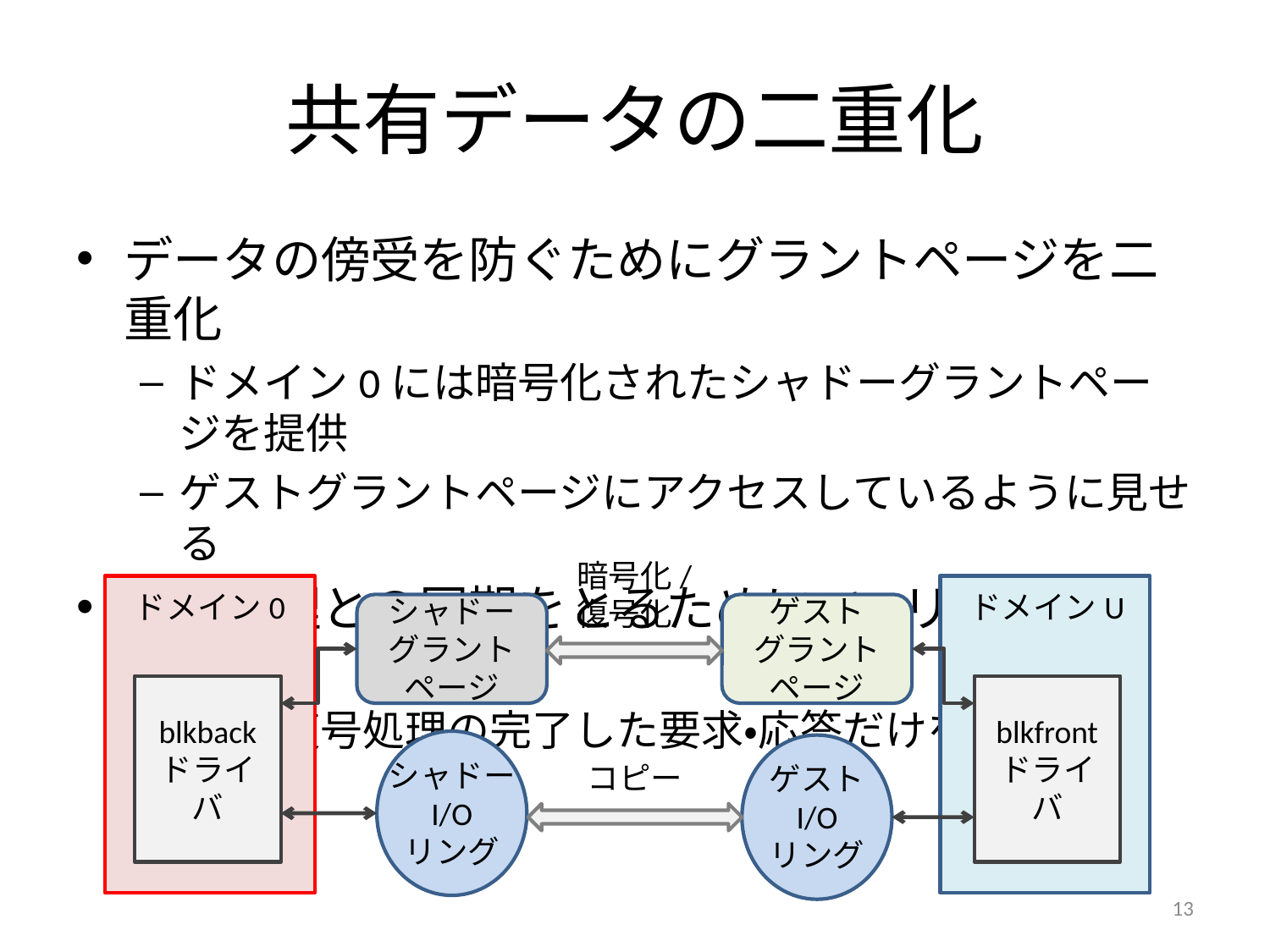

# 共有データの二重化
データの傍受を防ぐためにグラントページを二重化
ドメイン0には暗号化されたシャドーグラントページを提供
ゲストグラントページにアクセスしているように見せる
暗号処理との同期をとるためにI/Oリングを二重化
暗号・復号処理の完了した要求・応答だけをコピー

暗号化/
復号化

ドメイン0
ドメインU
シャドー
グラント
ページ
ゲスト
グラント
ページ

blkback
ドライバ
blkfront
ドライバ

シャドー
I/O
リング
コピー
ゲスト
I/O
リング

13